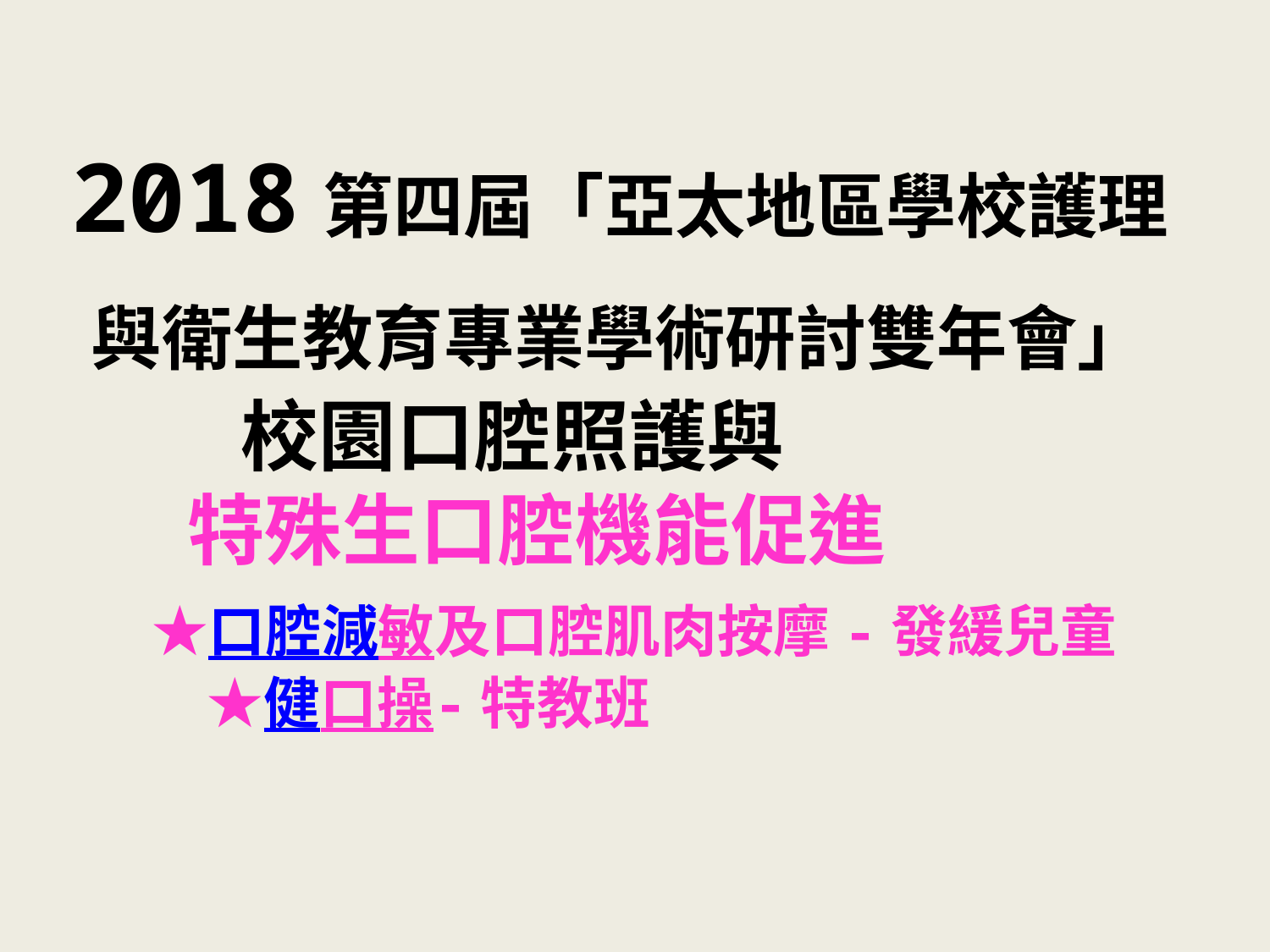

2018第四屆「亞太地區學校護理與衛生教育專業學術研討雙年會」
# 校園口腔照護與 特殊生口腔機能促進 ★口腔減敏及口腔肌肉按摩-發緩兒童 ★健口操-特教班